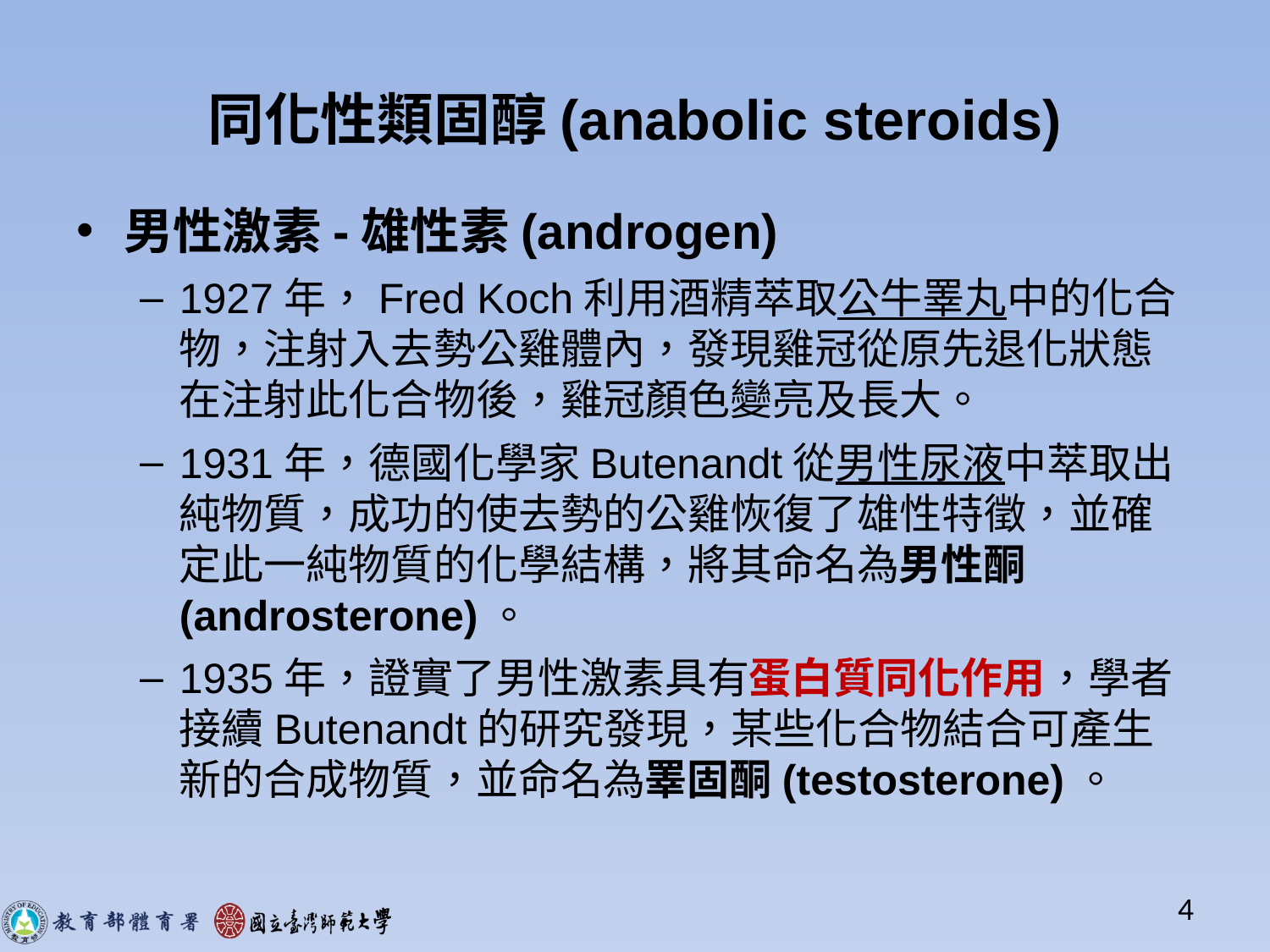

# 同化性類固醇(anabolic steroids)
男性激素-雄性素(androgen)
1927年，Fred Koch利用酒精萃取公牛睪丸中的化合物，注射入去勢公雞體內，發現雞冠從原先退化狀態在注射此化合物後，雞冠顏色變亮及長大。
1931年，德國化學家Butenandt從男性尿液中萃取出純物質，成功的使去勢的公雞恢復了雄性特徵，並確定此一純物質的化學結構，將其命名為男性酮 (androsterone)。
1935年，證實了男性激素具有蛋白質同化作用，學者接續Butenandt的研究發現，某些化合物結合可產生新的合成物質，並命名為睪固酮(testosterone)。

4